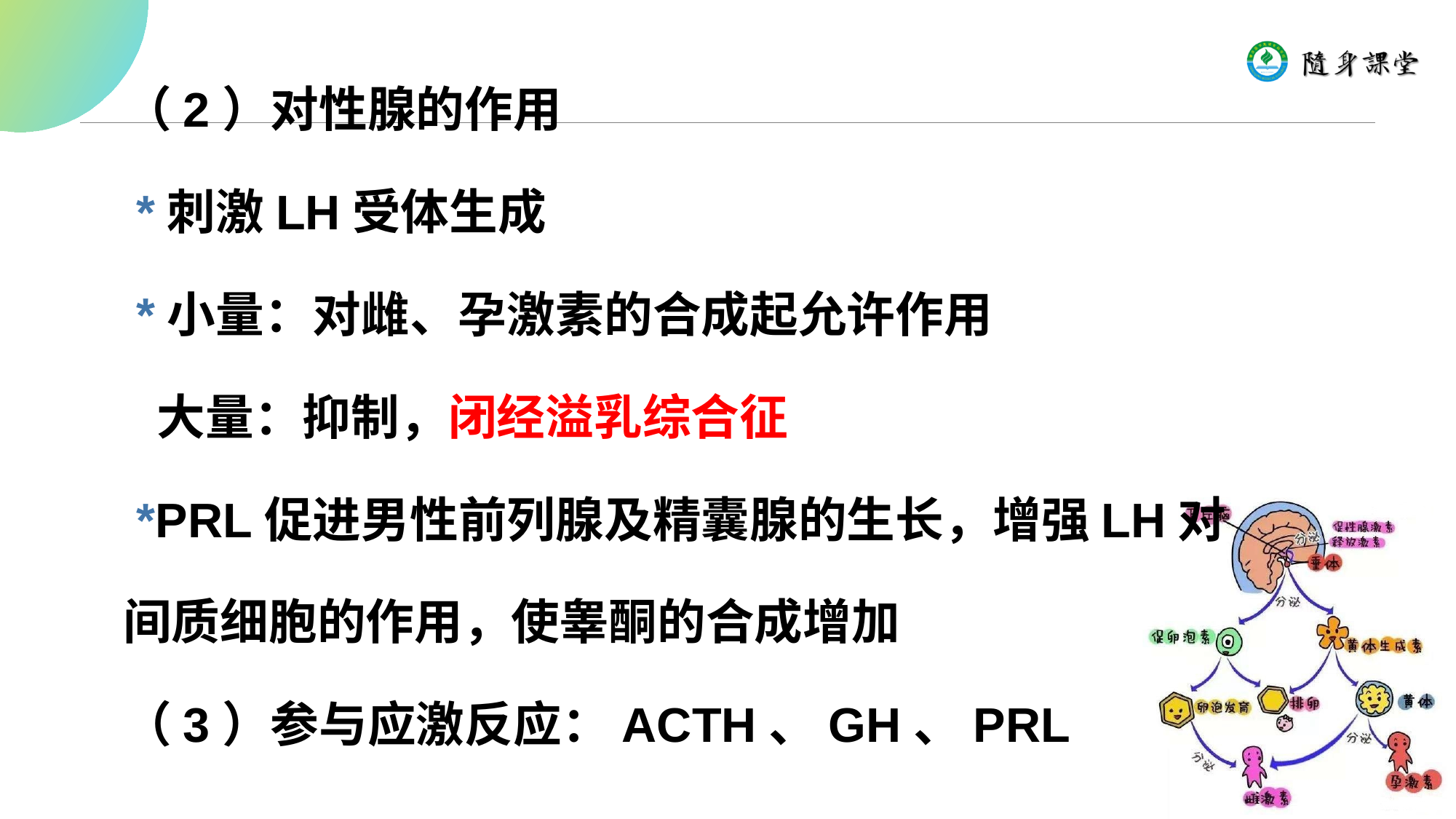

（2）对性腺的作用
 *刺激LH受体生成
 *小量：对雌、孕激素的合成起允许作用
  大量：抑制，闭经溢乳综合征
 *PRL促进男性前列腺及精囊腺的生长，增强LH对
间质细胞的作用，使睾酮的合成增加
（3）参与应激反应：ACTH、GH、PRL